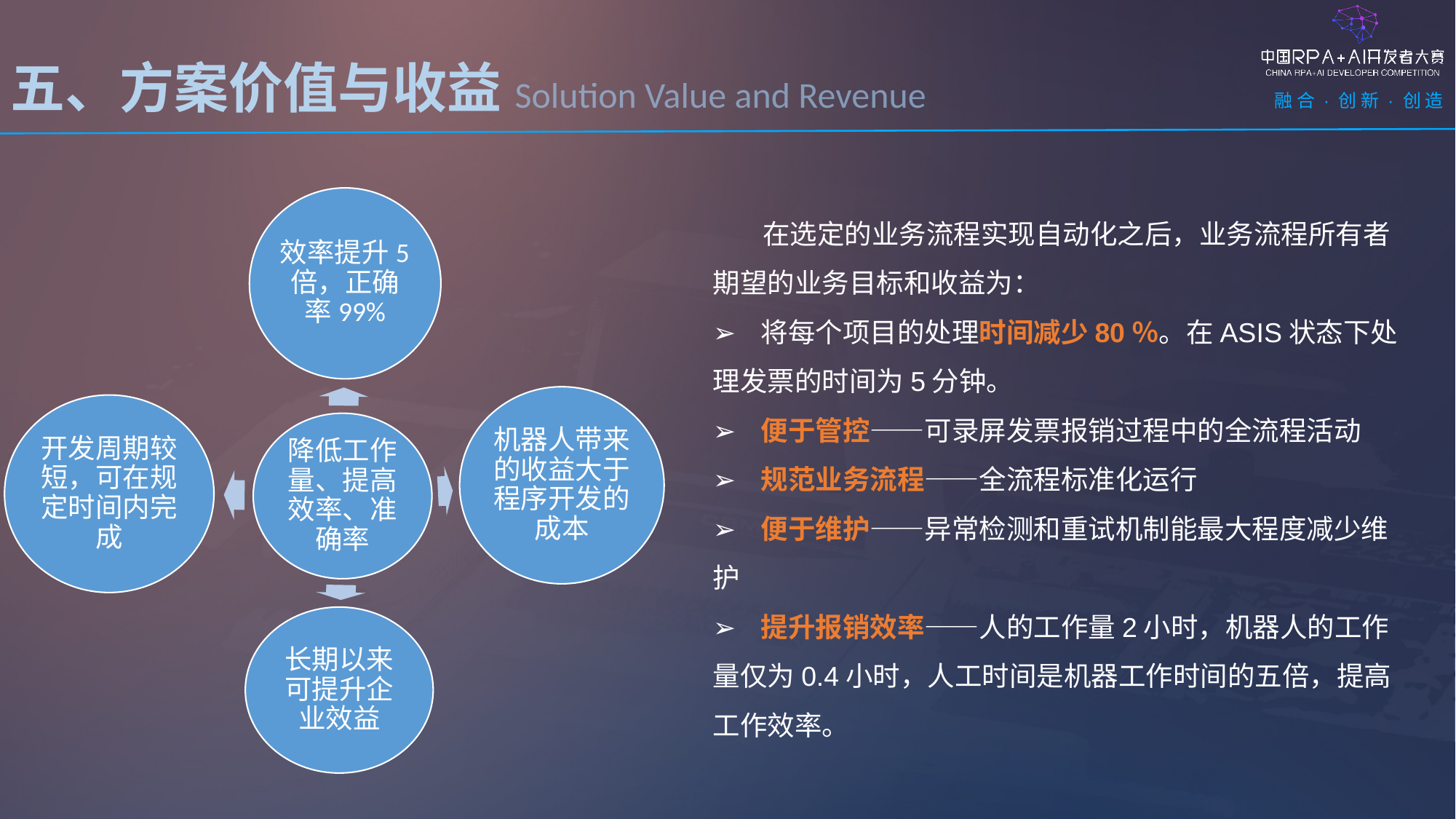

五、方案价值与收益Solution Value and Revenue
       在选定的业务流程实现自动化之后，业务流程所有者期望的业务目标和收益为：
➢   将每个项目的处理时间减少80％。在ASIS状态下处理发票的时间为5分钟。
➢   便于管控——可录屏发票报销过程中的全流程活动
➢   规范业务流程——全流程标准化运行
➢   便于维护——异常检测和重试机制能最大程度减少维护
➢   提升报销效率——人的工作量2小时，机器人的工作量仅为0.4小时，人工时间是机器工作时间的五倍，提高工作效率。
降低工作量、提高效率、准确率

效率提升5倍，正确率99%

机器人带来的收益大于程序开发的成本

长期以来可提升企业效益

开发周期较短，可在规定时间内完成